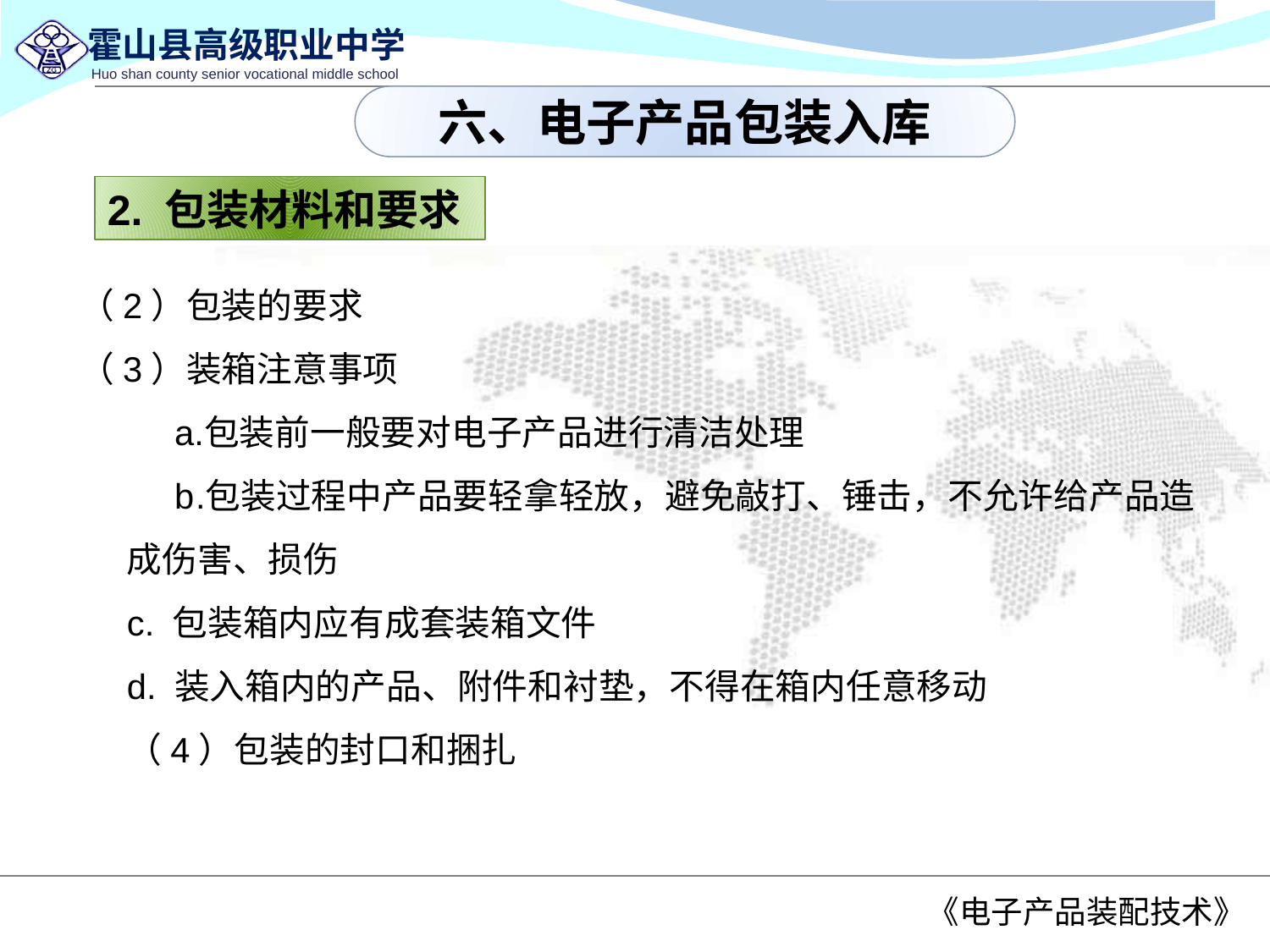

六、电子产品包装入库
2. 包装材料和要求

（2）包装的要求
（3）装箱注意事项
包装前一般要对电子产品进行清洁处理
包装过程中产品要轻拿轻放，避免敲打、锤击，不允许给产品造
成伤害、损伤
c. 包装箱内应有成套装箱文件
d. 装入箱内的产品、附件和衬垫，不得在箱内任意移动
（4）包装的封口和捆扎